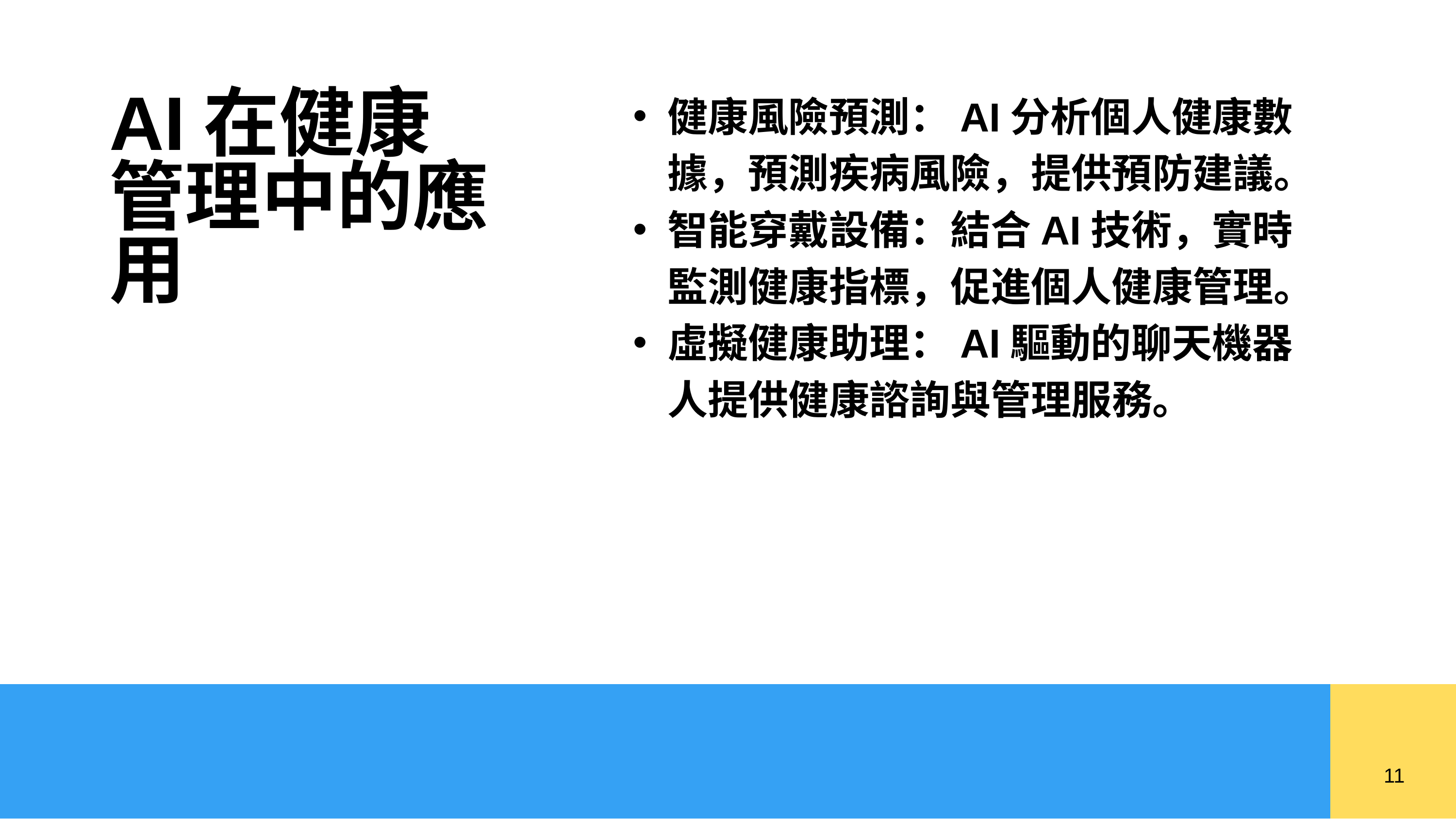

健康風險預測：AI分析個人健康數據，預測疾病風險，提供預防建議。
智能穿戴設備：結合AI技術，實時監測健康指標，促進個人健康管理。
虛擬健康助理：AI驅動的聊天機器人提供健康諮詢與管理服務。
AI在健康管理中的應用

11